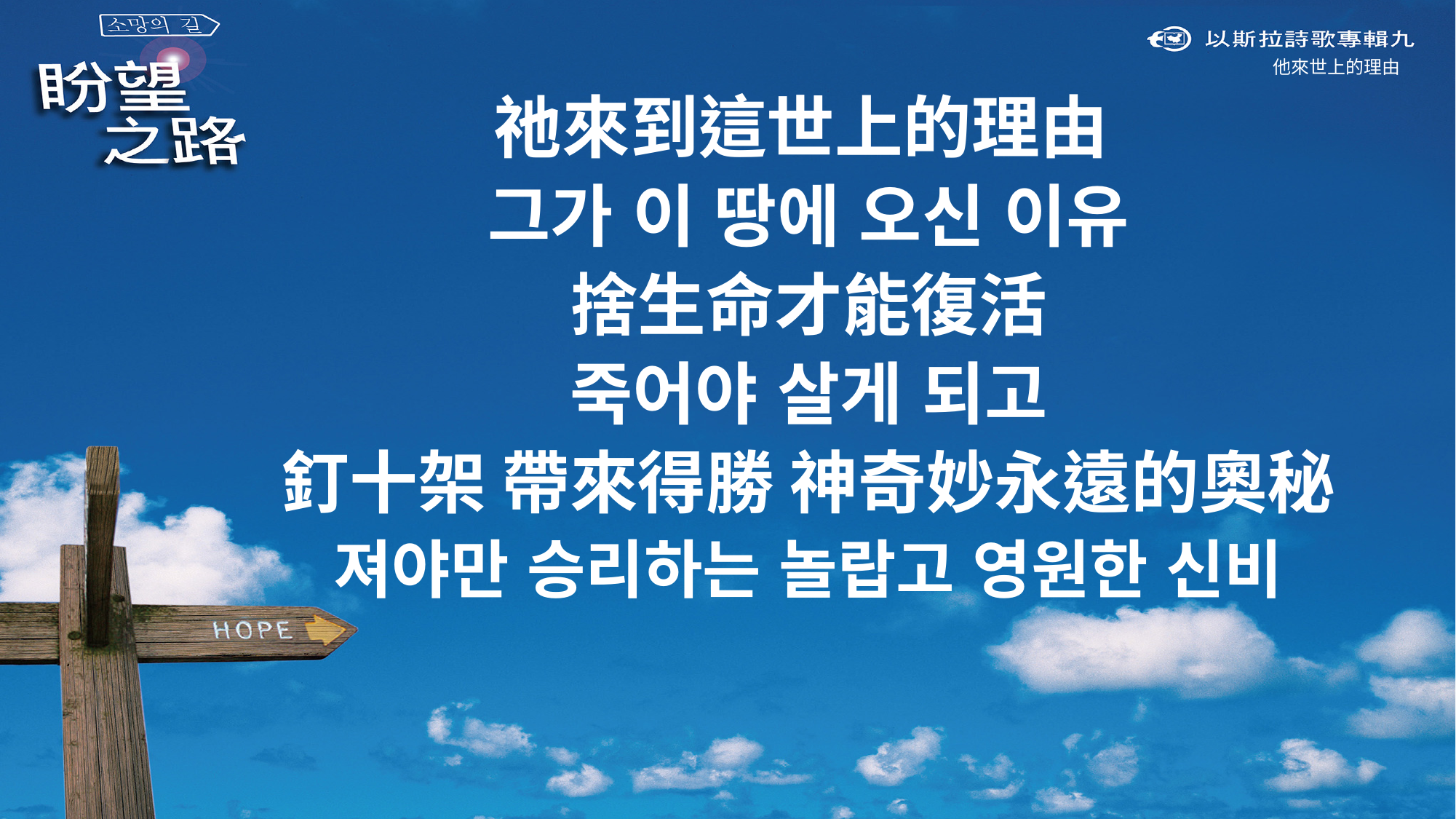

他來世上的理由
祂來到這世上的理由
그가 이 땅에 오신 이유
捨生命才能復活
죽어야 살게 되고
釘十架 帶來得勝 神奇妙永遠的奧秘
져야만 승리하는 놀랍고 영원한 신비